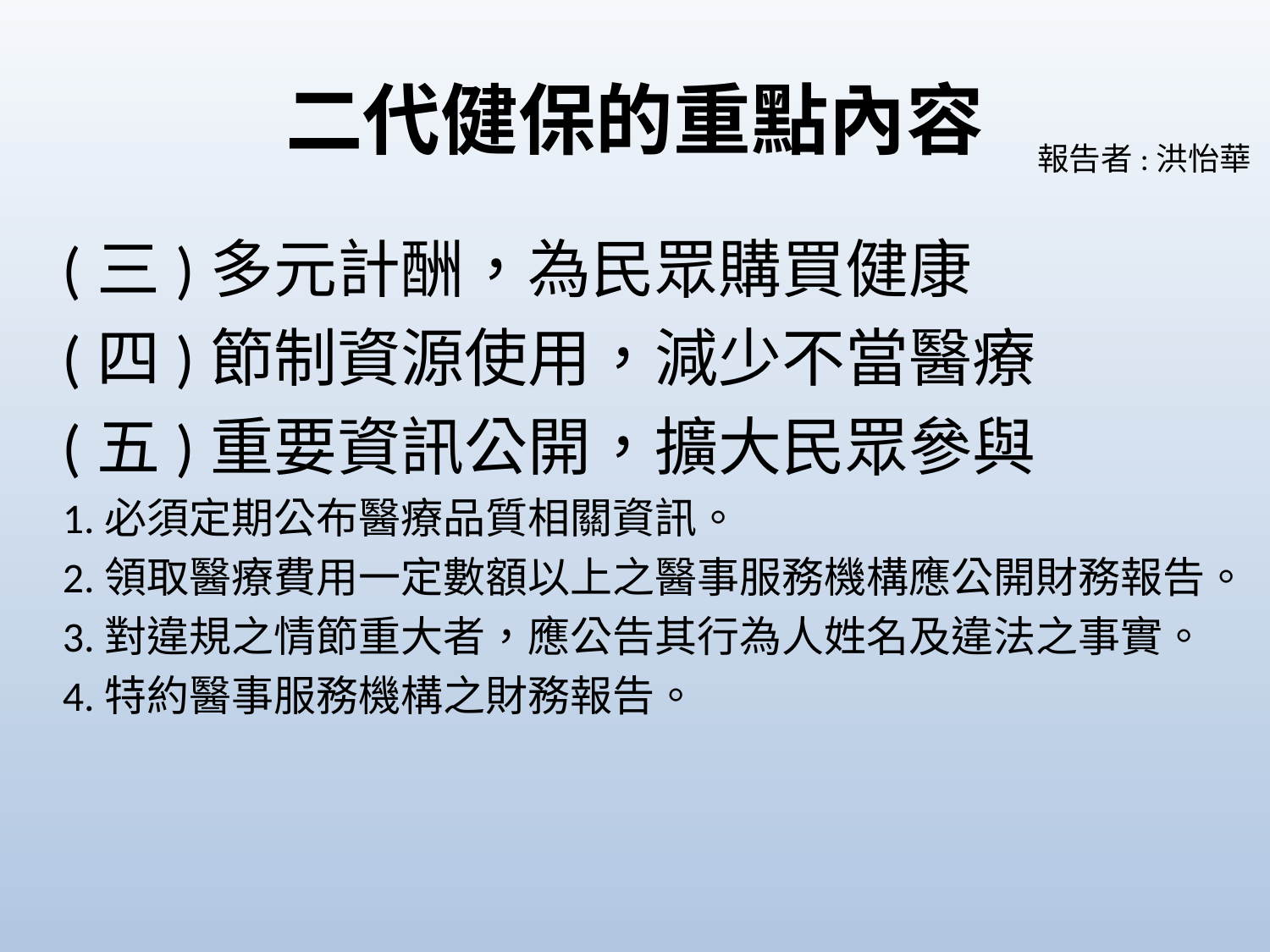

# 二代健保的重點內容
報告者:洪怡華
(三)多元計酬，為民眾購買健康
(四)節制資源使用，減少不當醫療
(五)重要資訊公開，擴大民眾參與
1.必須定期公布醫療品質相關資訊。
2.領取醫療費用一定數額以上之醫事服務機構應公開財務報告。
3.對違規之情節重大者，應公告其行為人姓名及違法之事實。
4.特約醫事服務機構之財務報告。